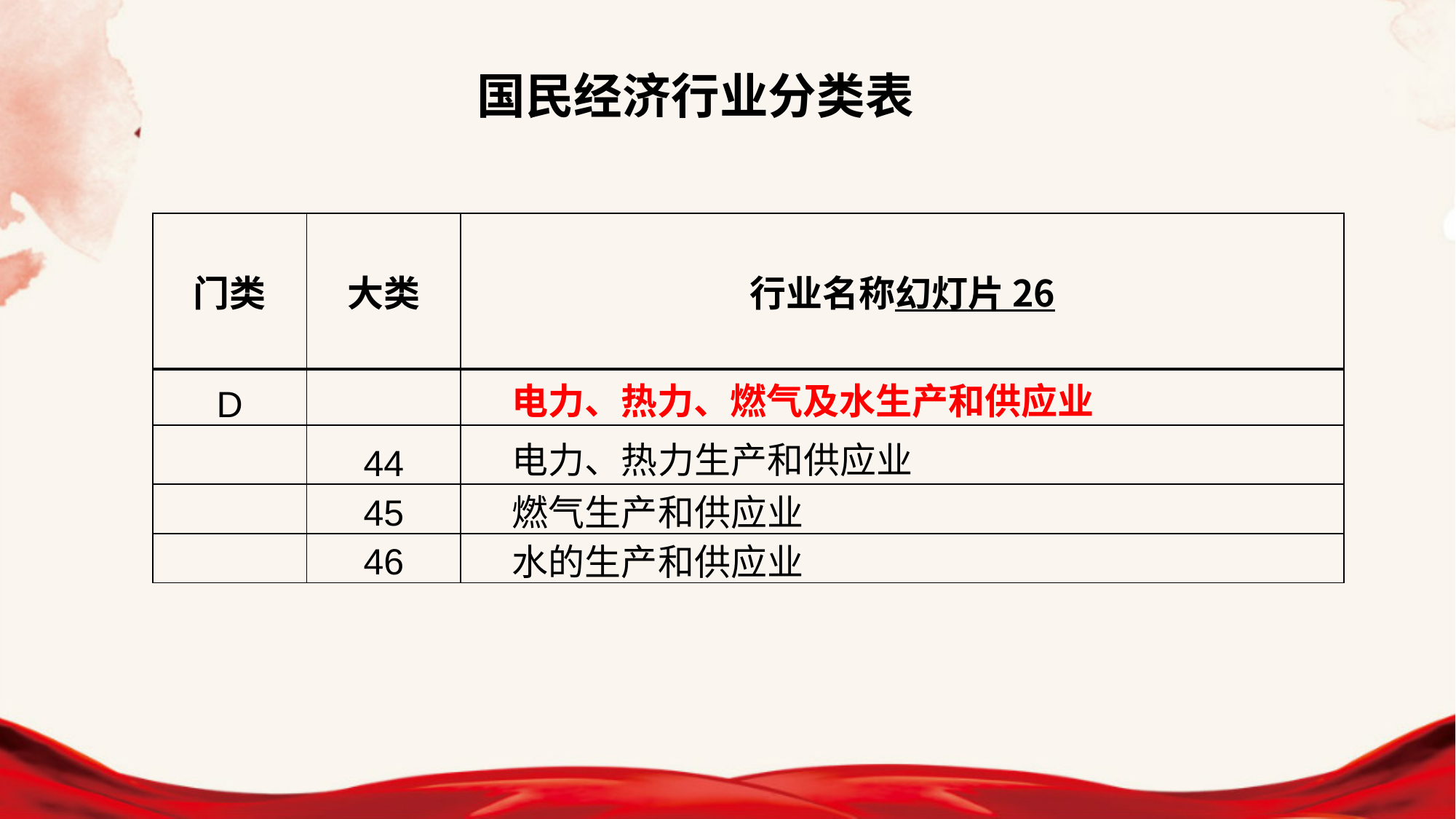

国民经济行业分类表
| 门类 | 大类 | 行业名称幻灯片 26 |
| --- | --- | --- |
| D |  | 电力、热力、燃气及水生产和供应业 |
| --- | --- | --- |
|  | 44 | 电力、热力生产和供应业 |
|  | 45 | 燃气生产和供应业 |
|  | 46 | 水的生产和供应业 |